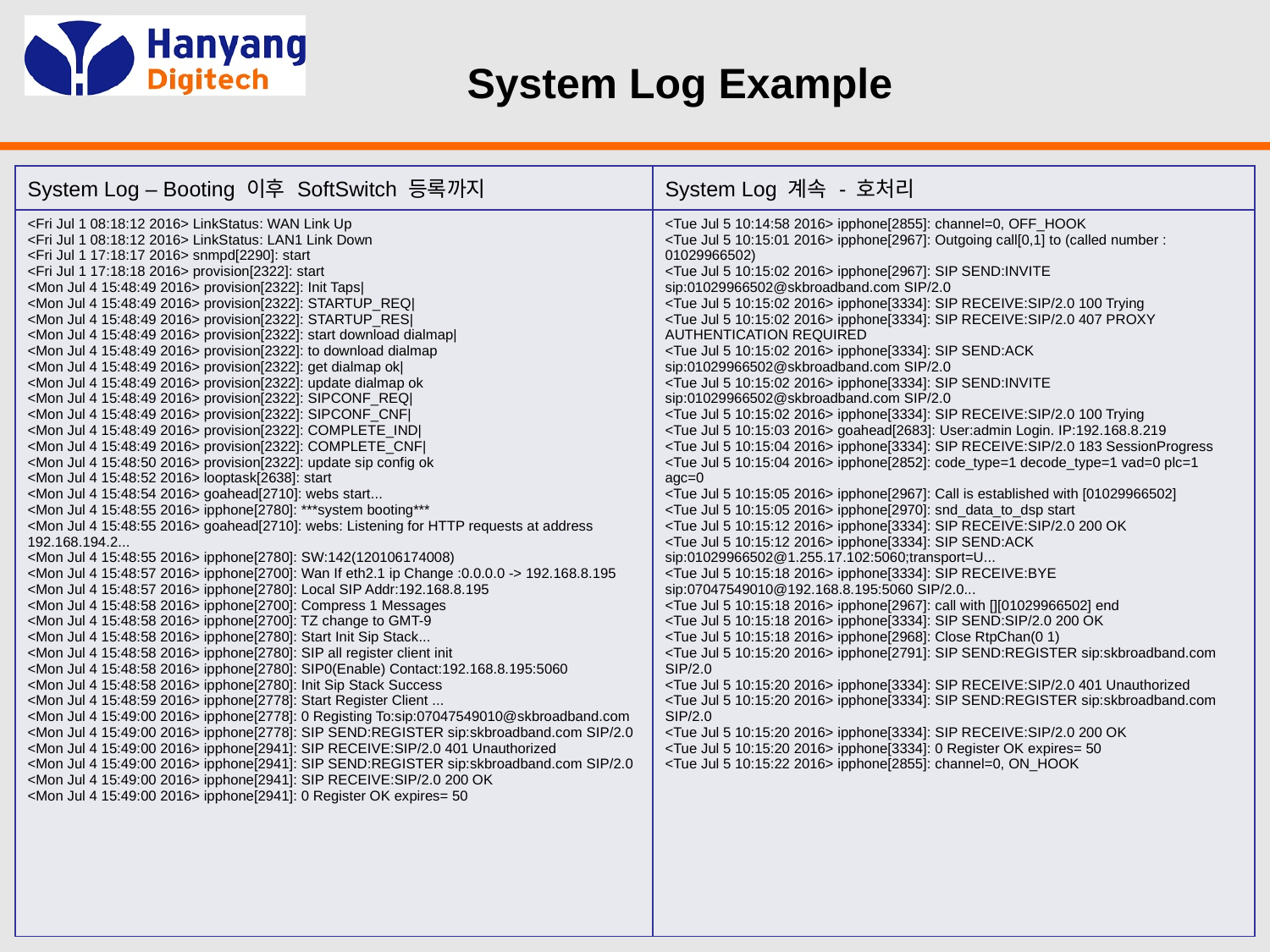

# System Log Example
| System Log – Booting 이후 SoftSwitch 등록까지 | System Log 계속 - 호처리 |
| --- | --- |
| <Fri Jul 1 08:18:12 2016> LinkStatus: WAN Link Up  <Fri Jul 1 08:18:12 2016> LinkStatus: LAN1 Link Down  <Fri Jul 1 17:18:17 2016> snmpd[2290]: start  <Fri Jul 1 17:18:18 2016> provision[2322]: start  <Mon Jul 4 15:48:49 2016> provision[2322]: Init Taps|  <Mon Jul 4 15:48:49 2016> provision[2322]: STARTUP\_REQ|  <Mon Jul 4 15:48:49 2016> provision[2322]: STARTUP\_RES|  <Mon Jul 4 15:48:49 2016> provision[2322]: start download dialmap|  <Mon Jul 4 15:48:49 2016> provision[2322]: to download dialmap  <Mon Jul 4 15:48:49 2016> provision[2322]: get dialmap ok|  <Mon Jul 4 15:48:49 2016> provision[2322]: update dialmap ok  <Mon Jul 4 15:48:49 2016> provision[2322]: SIPCONF\_REQ|  <Mon Jul 4 15:48:49 2016> provision[2322]: SIPCONF\_CNF|  <Mon Jul 4 15:48:49 2016> provision[2322]: COMPLETE\_IND|  <Mon Jul 4 15:48:49 2016> provision[2322]: COMPLETE\_CNF|  <Mon Jul 4 15:48:50 2016> provision[2322]: update sip config ok  <Mon Jul 4 15:48:52 2016> looptask[2638]: start  <Mon Jul 4 15:48:54 2016> goahead[2710]: webs start...  <Mon Jul 4 15:48:55 2016> ipphone[2780]: \*\*\*system booting\*\*\*  <Mon Jul 4 15:48:55 2016> goahead[2710]: webs: Listening for HTTP requests at address 192.168.194.2...  <Mon Jul 4 15:48:55 2016> ipphone[2780]: SW:142(120106174008)  <Mon Jul 4 15:48:57 2016> ipphone[2700]: Wan If eth2.1 ip Change :0.0.0.0 -> 192.168.8.195  <Mon Jul 4 15:48:57 2016> ipphone[2780]: Local SIP Addr:192.168.8.195  <Mon Jul 4 15:48:58 2016> ipphone[2700]: Compress 1 Messages  <Mon Jul 4 15:48:58 2016> ipphone[2700]: TZ change to GMT-9  <Mon Jul 4 15:48:58 2016> ipphone[2780]: Start Init Sip Stack...  <Mon Jul 4 15:48:58 2016> ipphone[2780]: SIP all register client init  <Mon Jul 4 15:48:58 2016> ipphone[2780]: SIP0(Enable) Contact:192.168.8.195:5060  <Mon Jul 4 15:48:58 2016> ipphone[2780]: Init Sip Stack Success  <Mon Jul 4 15:48:59 2016> ipphone[2778]: Start Register Client ...  <Mon Jul 4 15:49:00 2016> ipphone[2778]: 0 Registing To:sip:07047549010@skbroadband.com  <Mon Jul 4 15:49:00 2016> ipphone[2778]: SIP SEND:REGISTER sip:skbroadband.com SIP/2.0  <Mon Jul 4 15:49:00 2016> ipphone[2941]: SIP RECEIVE:SIP/2.0 401 Unauthorized  <Mon Jul 4 15:49:00 2016> ipphone[2941]: SIP SEND:REGISTER sip:skbroadband.com SIP/2.0  <Mon Jul 4 15:49:00 2016> ipphone[2941]: SIP RECEIVE:SIP/2.0 200 OK  <Mon Jul 4 15:49:00 2016> ipphone[2941]: 0 Register OK expires= 50 | <Tue Jul 5 10:14:58 2016> ipphone[2855]: channel=0, OFF\_HOOK  <Tue Jul 5 10:15:01 2016> ipphone[2967]: Outgoing call[0,1] to (called number : 01029966502)  <Tue Jul 5 10:15:02 2016> ipphone[2967]: SIP SEND:INVITE sip:01029966502@skbroadband.com SIP/2.0  <Tue Jul 5 10:15:02 2016> ipphone[3334]: SIP RECEIVE:SIP/2.0 100 Trying  <Tue Jul 5 10:15:02 2016> ipphone[3334]: SIP RECEIVE:SIP/2.0 407 PROXY AUTHENTICATION REQUIRED  <Tue Jul 5 10:15:02 2016> ipphone[3334]: SIP SEND:ACK sip:01029966502@skbroadband.com SIP/2.0  <Tue Jul 5 10:15:02 2016> ipphone[3334]: SIP SEND:INVITE sip:01029966502@skbroadband.com SIP/2.0  <Tue Jul 5 10:15:02 2016> ipphone[3334]: SIP RECEIVE:SIP/2.0 100 Trying  <Tue Jul 5 10:15:03 2016> goahead[2683]: User:admin Login. IP:192.168.8.219  <Tue Jul 5 10:15:04 2016> ipphone[3334]: SIP RECEIVE:SIP/2.0 183 SessionProgress  <Tue Jul 5 10:15:04 2016> ipphone[2852]: code\_type=1 decode\_type=1 vad=0 plc=1 agc=0  <Tue Jul 5 10:15:05 2016> ipphone[2967]: Call is established with [01029966502]  <Tue Jul 5 10:15:05 2016> ipphone[2970]: snd\_data\_to\_dsp start  <Tue Jul 5 10:15:12 2016> ipphone[3334]: SIP RECEIVE:SIP/2.0 200 OK  <Tue Jul 5 10:15:12 2016> ipphone[3334]: SIP SEND:ACK sip:01029966502@1.255.17.102:5060;transport=U...  <Tue Jul 5 10:15:18 2016> ipphone[3334]: SIP RECEIVE:BYE sip:07047549010@192.168.8.195:5060 SIP/2.0...  <Tue Jul 5 10:15:18 2016> ipphone[2967]: call with [][01029966502] end  <Tue Jul 5 10:15:18 2016> ipphone[3334]: SIP SEND:SIP/2.0 200 OK  <Tue Jul 5 10:15:18 2016> ipphone[2968]: Close RtpChan(0 1)  <Tue Jul 5 10:15:20 2016> ipphone[2791]: SIP SEND:REGISTER sip:skbroadband.com SIP/2.0  <Tue Jul 5 10:15:20 2016> ipphone[3334]: SIP RECEIVE:SIP/2.0 401 Unauthorized  <Tue Jul 5 10:15:20 2016> ipphone[3334]: SIP SEND:REGISTER sip:skbroadband.com SIP/2.0  <Tue Jul 5 10:15:20 2016> ipphone[3334]: SIP RECEIVE:SIP/2.0 200 OK  <Tue Jul 5 10:15:20 2016> ipphone[3334]: 0 Register OK expires= 50  <Tue Jul 5 10:15:22 2016> ipphone[2855]: channel=0, ON\_HOOK |